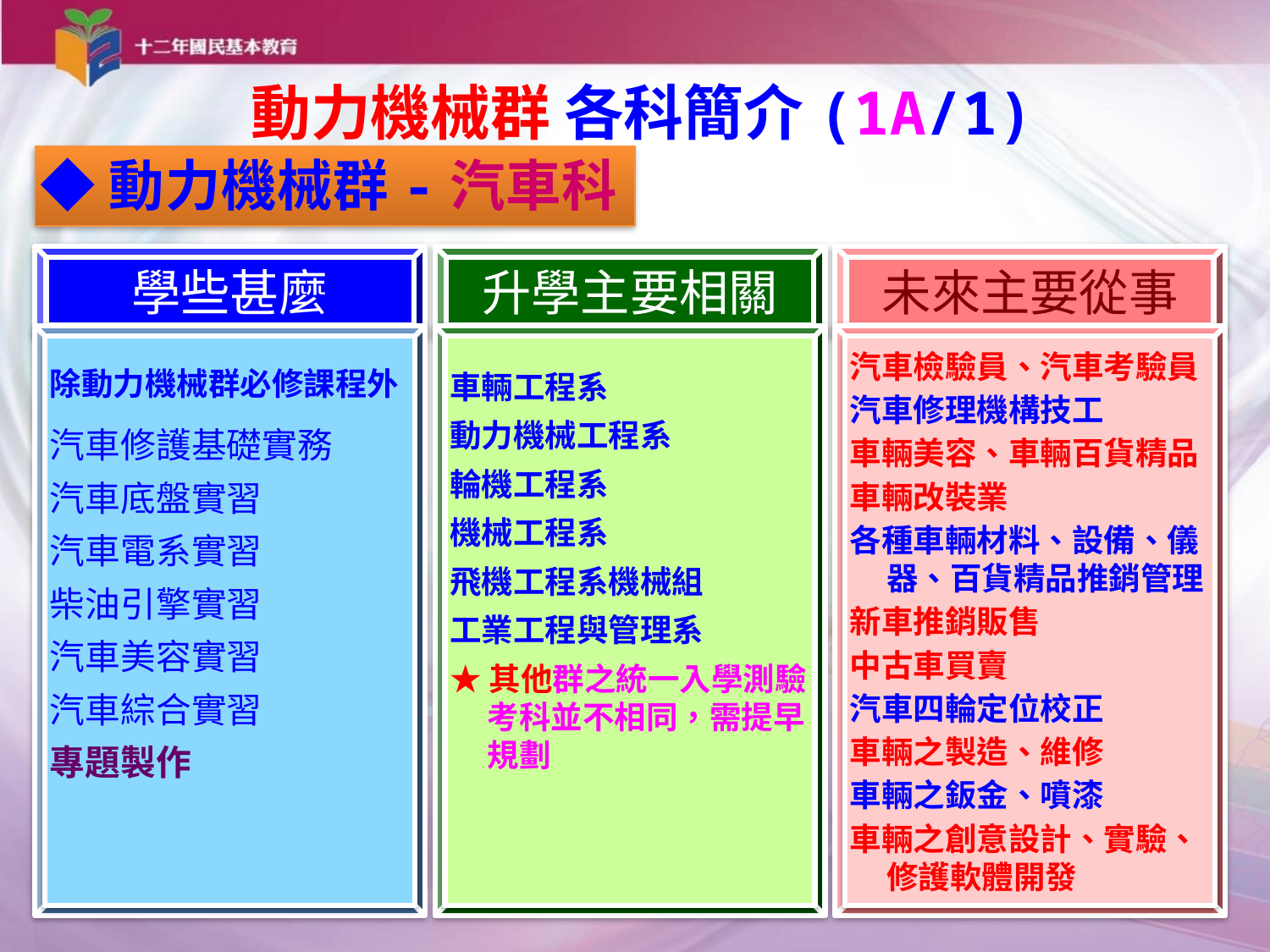

# 動力機械群 各科簡介(1A/1)
◆動力機械群-汽車科
學些甚麼
升學主要相關
未來主要從事

除動力機械群必修課程外
汽車修護基礎實務
汽車底盤實習
汽車電系實習
柴油引擎實習
汽車美容實習
汽車綜合實習
專題製作

車輛工程系
動力機械工程系
輪機工程系
機械工程系
飛機工程系機械組
工業工程與管理系
★其他群之統一入學測驗考科並不相同，需提早規劃

汽車檢驗員、汽車考驗員
汽車修理機構技工
車輛美容、車輛百貨精品
車輛改裝業
各種車輛材料、設備、儀器、百貨精品推銷管理
新車推銷販售
中古車買賣
汽車四輪定位校正
車輛之製造、維修
車輛之鈑金、噴漆
車輛之創意設計、實驗、修護軟體開發